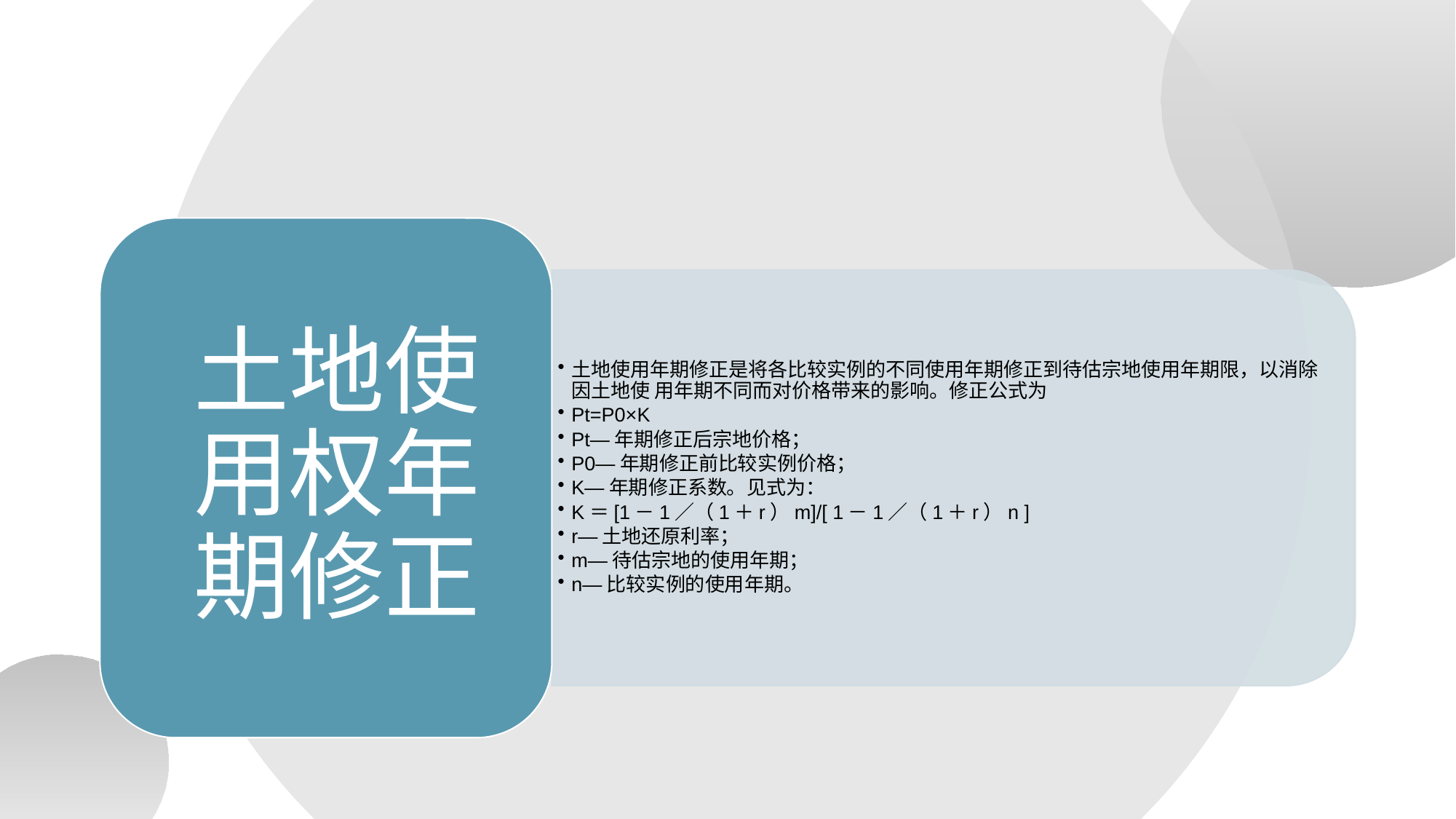

土地使用年期修正是将各比较实例的不同使用年期修正到待估宗地使用年期限，以消除因土地使 用年期不同而对价格带来的影响。修正公式为
Pt=P0×K
Pt—年期修正后宗地价格；
P0—年期修正前比较实例价格；
K—年期修正系数。见式为：
K＝[1－1／（1＋r）m]/[ 1－1／（1＋r）n ]
r—土地还原利率；
m—待估宗地的使用年期；
n—比较实例的使用年期。
土地使用权年期修正